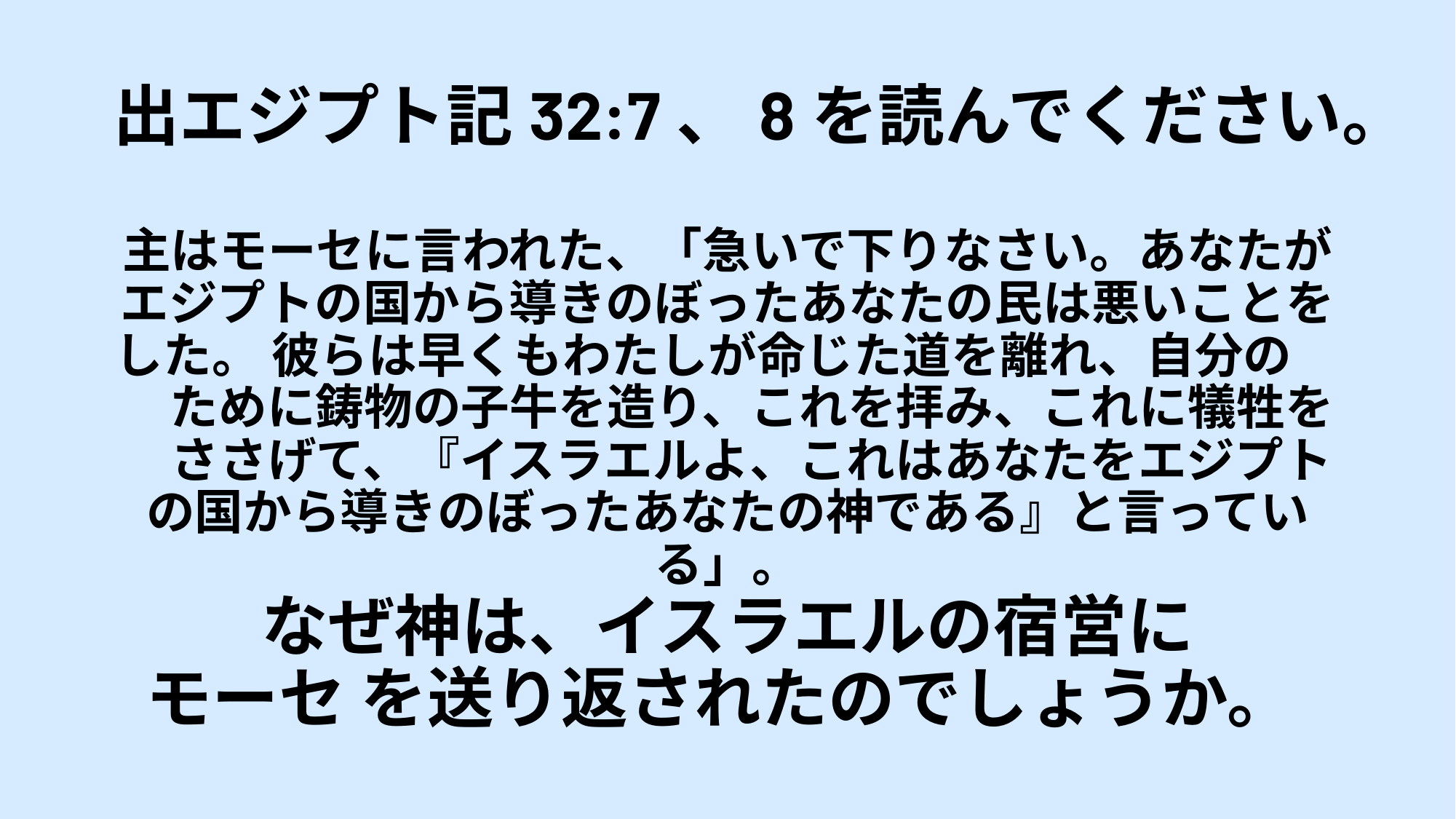

# 出エジプト記32:7、8を読んでください。 主はモーセに言われた、「急いで下りなさい。あなたがエジプトの国から導きのぼったあなたの民は悪いことをした。 彼らは早くもわたしが命じた道を離れ、自分の　　ために鋳物の子牛を造り、これを拝み、これに犠牲を　ささげて、『イスラエルよ、これはあなたをエジプトの国から導きのぼったあなたの神である』と言っている」。 なぜ神は、イスラエルの宿営に モーセ を送り返されたのでしょうか。